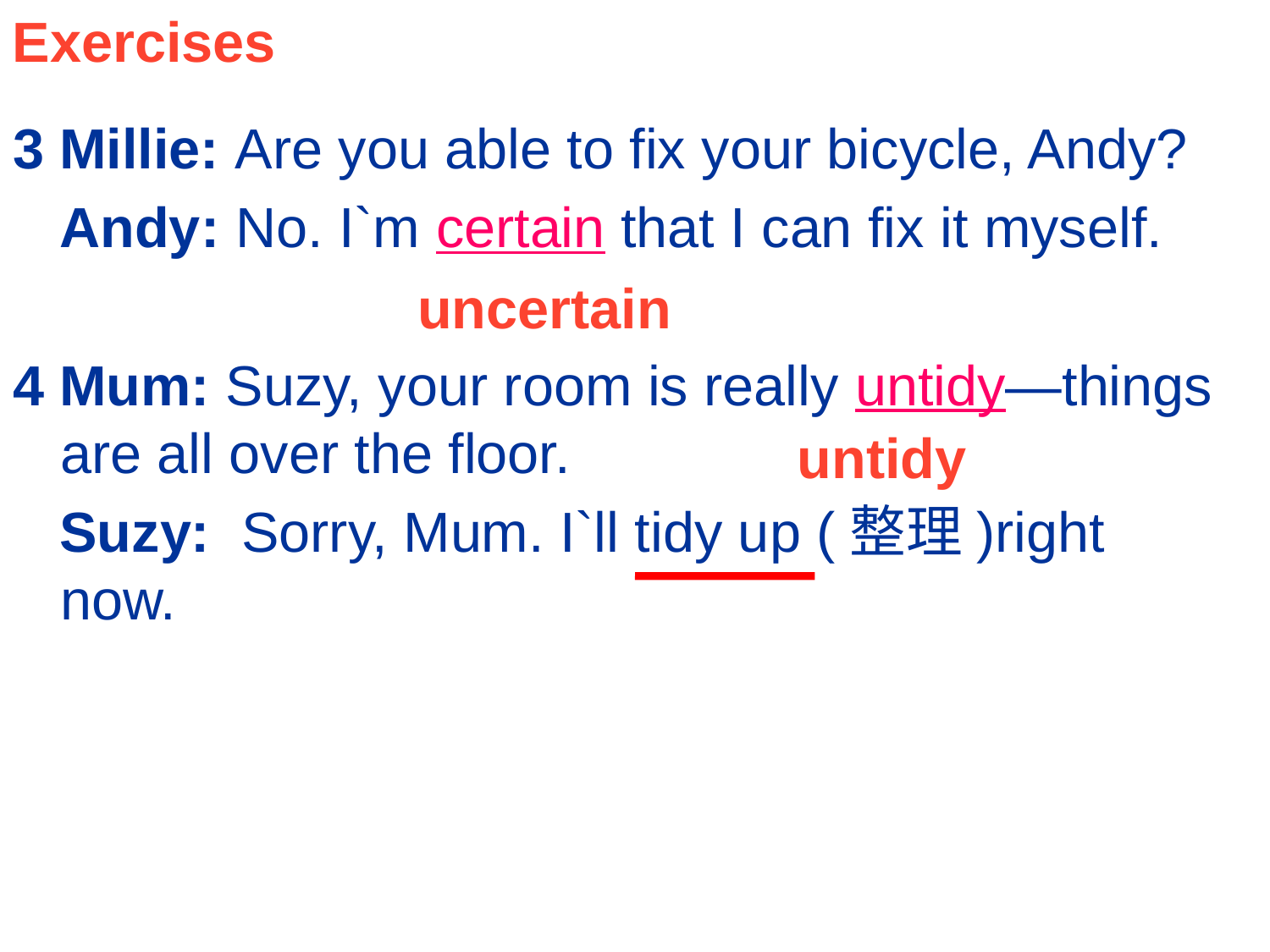

Exercises
3 Millie: Are you able to fix your bicycle, Andy?
   Andy: No. I`m certain that I can fix it myself.

4 Mum: Suzy, your room is really untidy—things are all over the floor.
   Suzy:  Sorry, Mum. I`ll tidy up (整理)right now.

uncertain
untidy